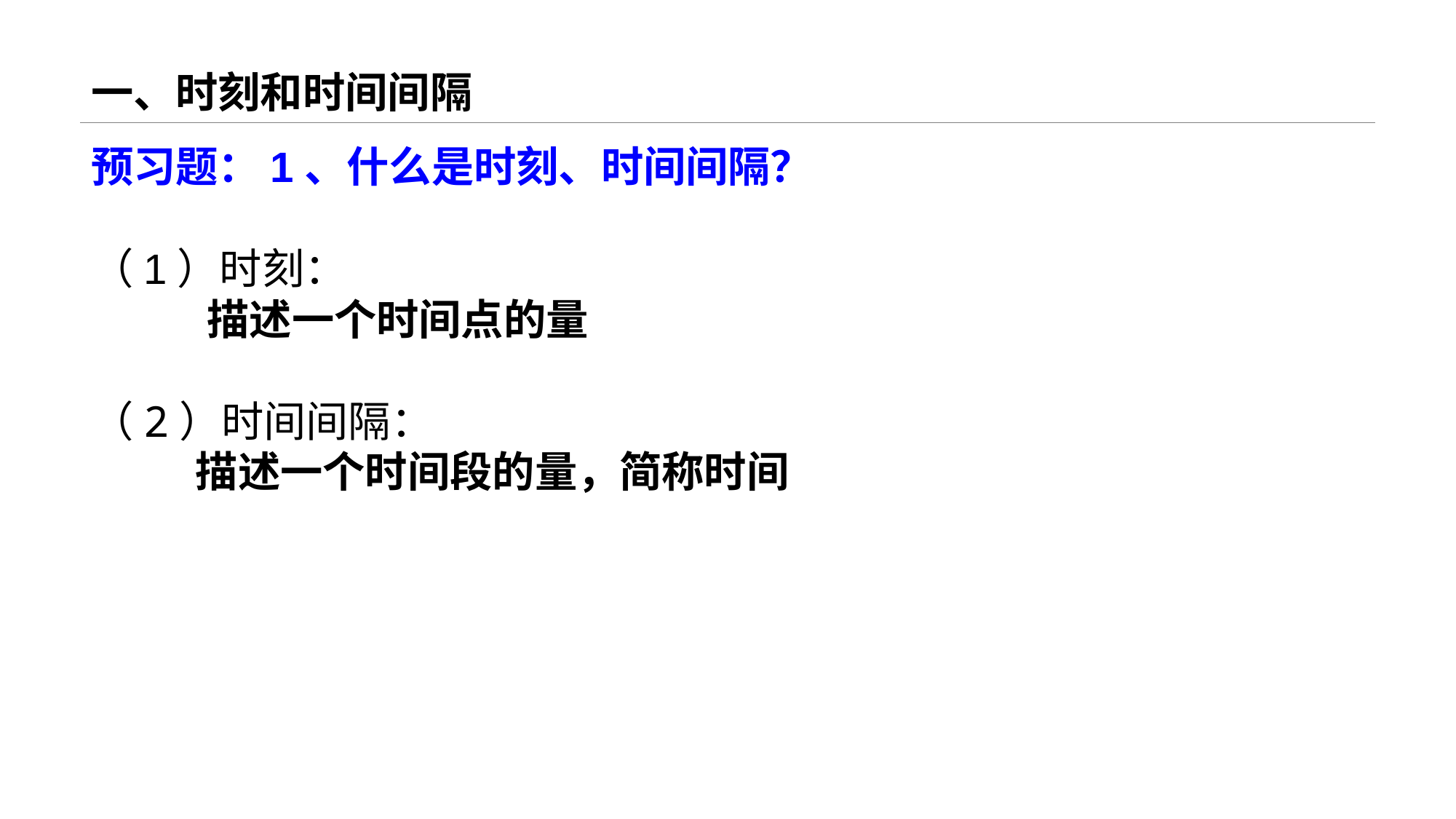

预习题：1、什么是时刻、时间间隔？

（1）时刻：
           描述一个时间点的量

（2）时间间隔：
          描述一个时间段的量，简称时间

# 一、时刻和时间间隔